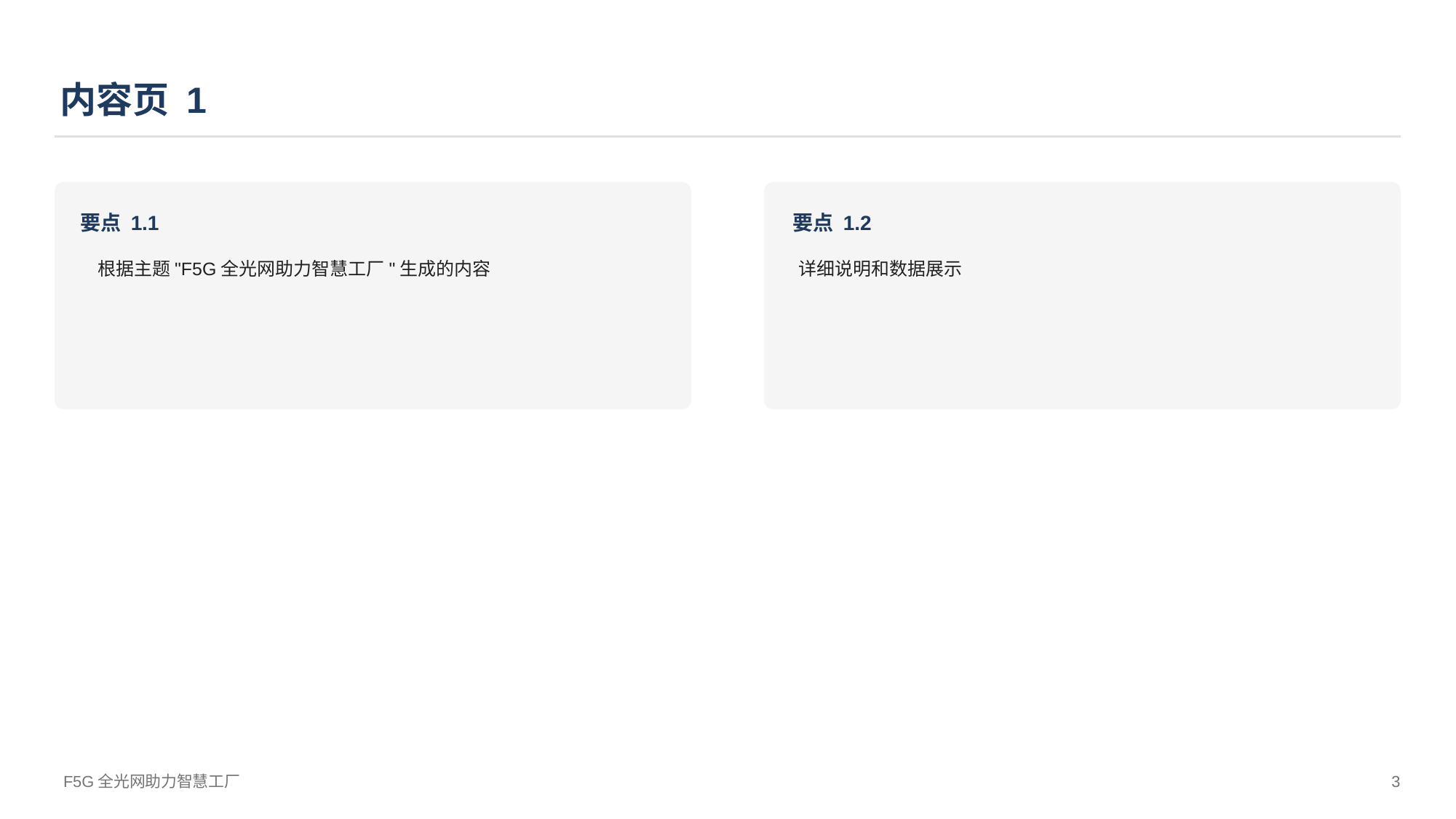

内容页 1

要点 1.1
要点 1.2
根据主题"F5G全光网助力智慧工厂"生成的内容
详细说明和数据展示
F5G全光网助力智慧工厂
3